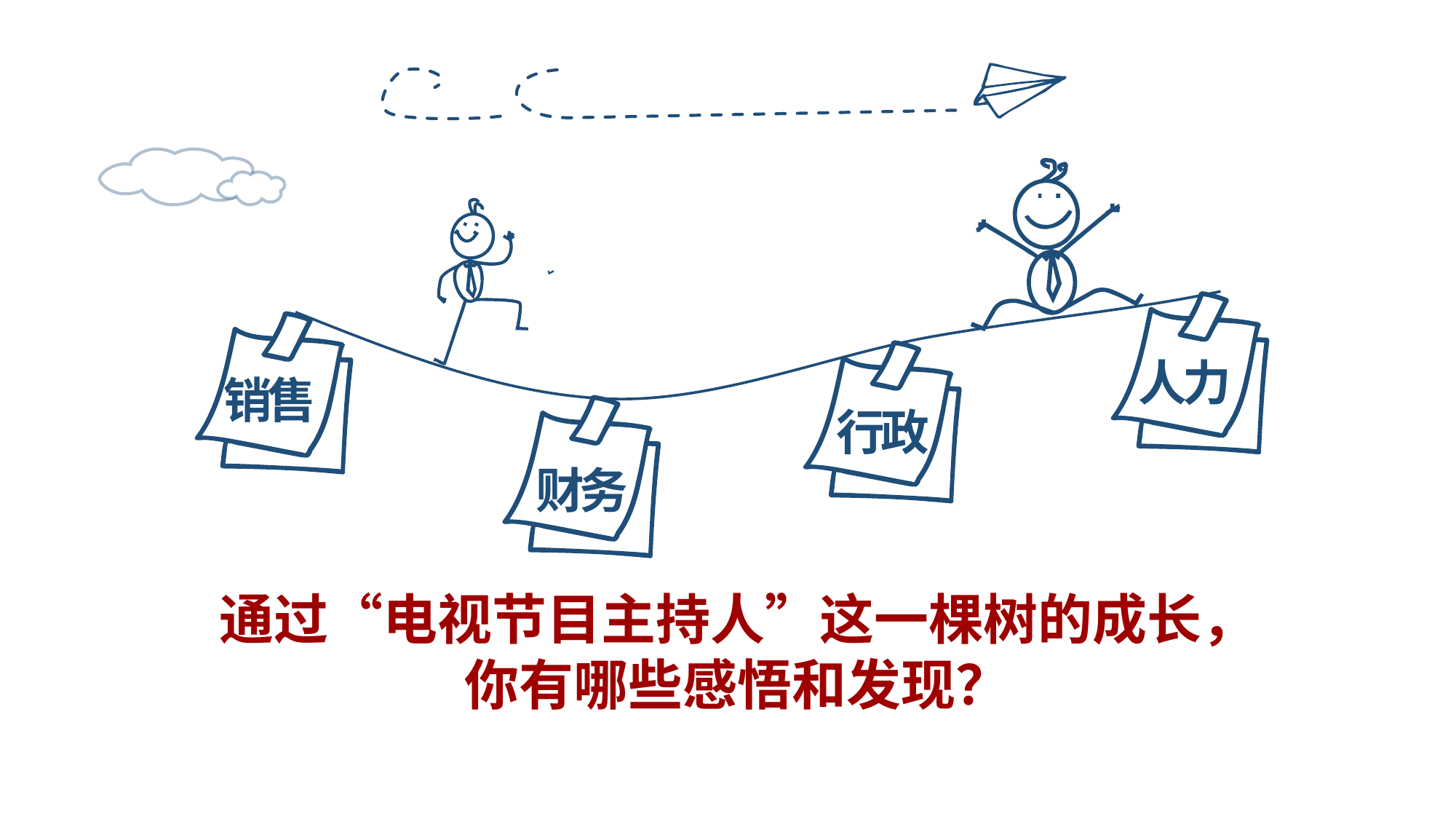

人力
销售

行政
财务
通过“电视节目主持人”这一棵树的成长，你有哪些感悟和发现？